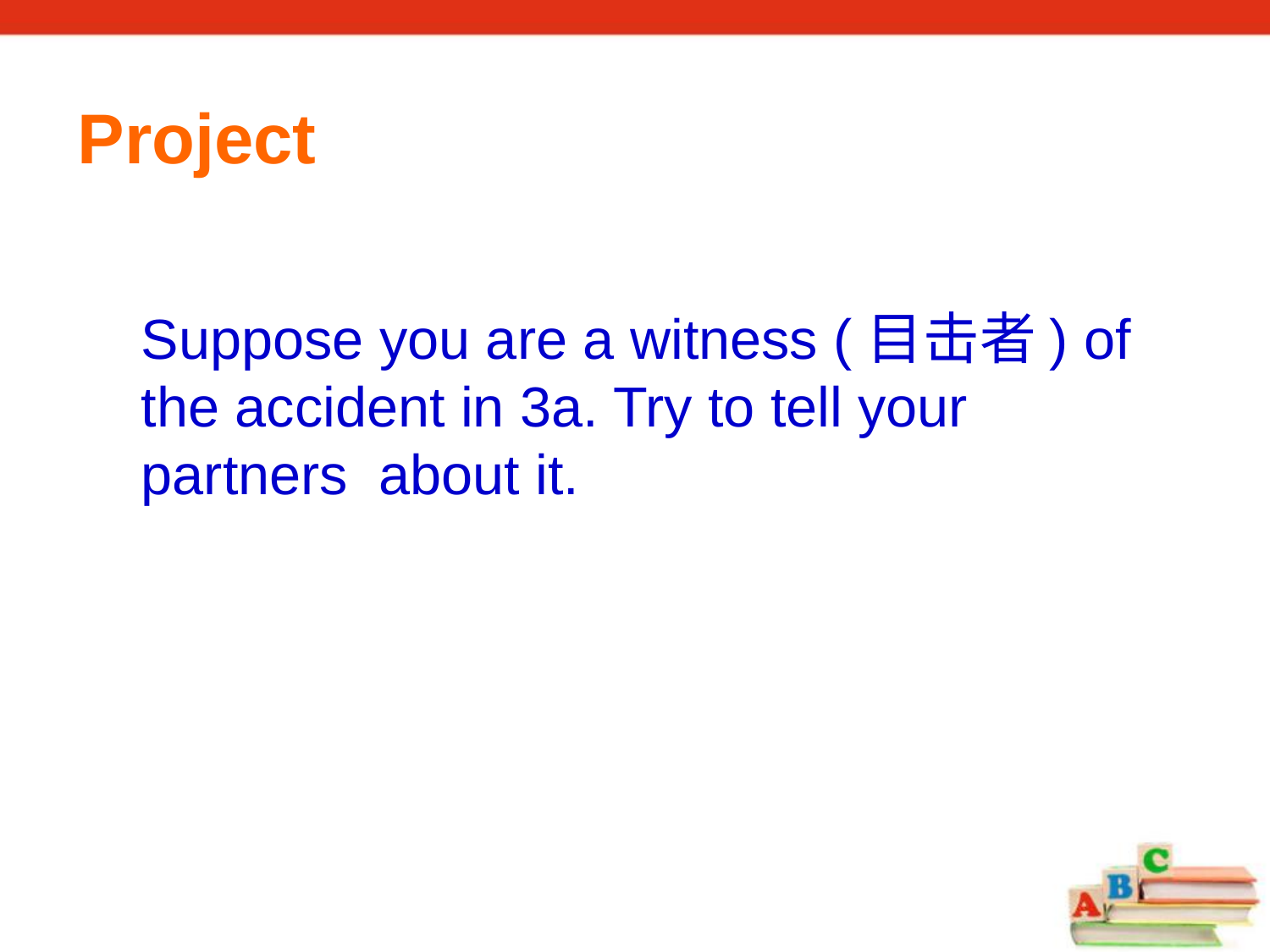

# Project
	Suppose you are a witness (目击者) of the accident in 3a. Try to tell your partners  about it.